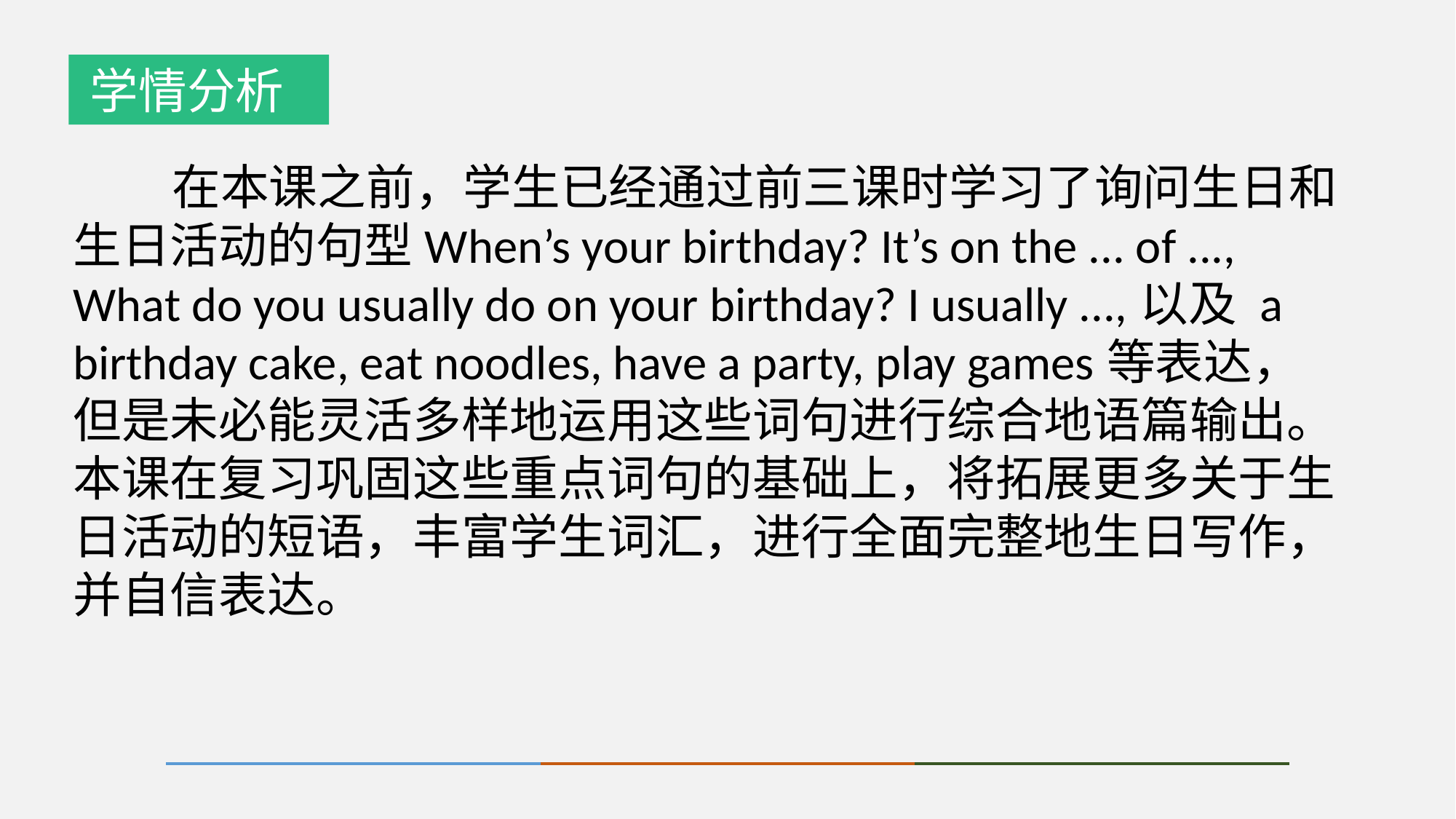

学情分析
        在本课之前，学生已经通过前三课时学习了询问生日和生日活动的句型When’s your birthday? It’s on the ... of ..., What do you usually do on your birthday? I usually ...,以及 a birthday cake, eat noodles, have a party, play games等表达，但是未必能灵活多样地运用这些词句进行综合地语篇输出。本课在复习巩固这些重点词句的基础上，将拓展更多关于生日活动的短语，丰富学生词汇，进行全面完整地生日写作，并自信表达。